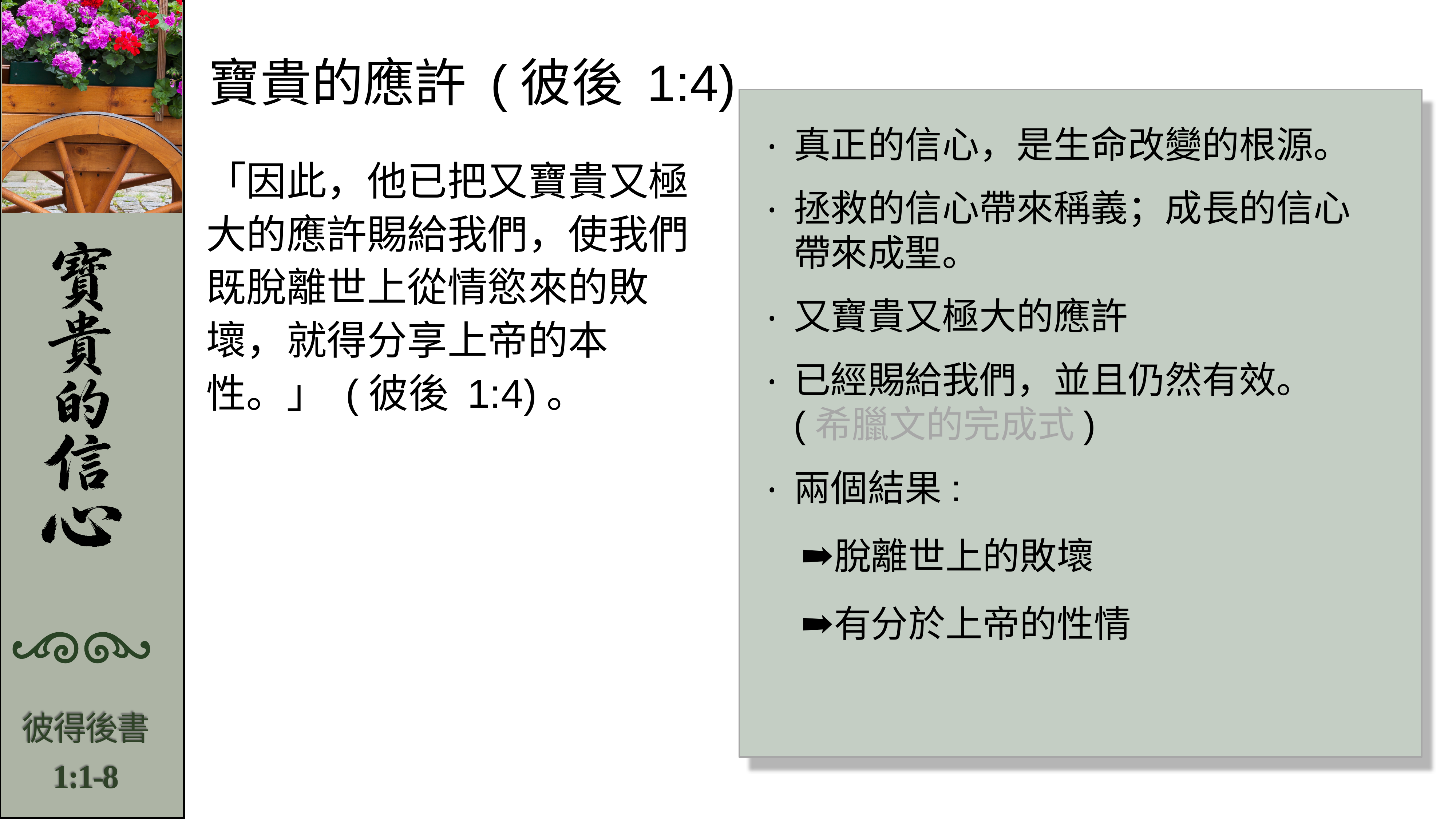

寶貴的應許 (彼後 1:4)

真正的信心，是生命改變的根源。
拯救的信心帶來稱義；成長的信心帶來成聖。
又寶貴又極大的應許
已經賜給我們，並且仍然有效。
(希臘文的完成式)
兩個結果:
脫離世上的敗壞
有分於上帝的性情
「因此，他已把又寶貴又極大的應許賜給我們，使我們既脫離世上從情慾來的敗壞，就得分享上帝的本性。」 (彼後 1:4)。